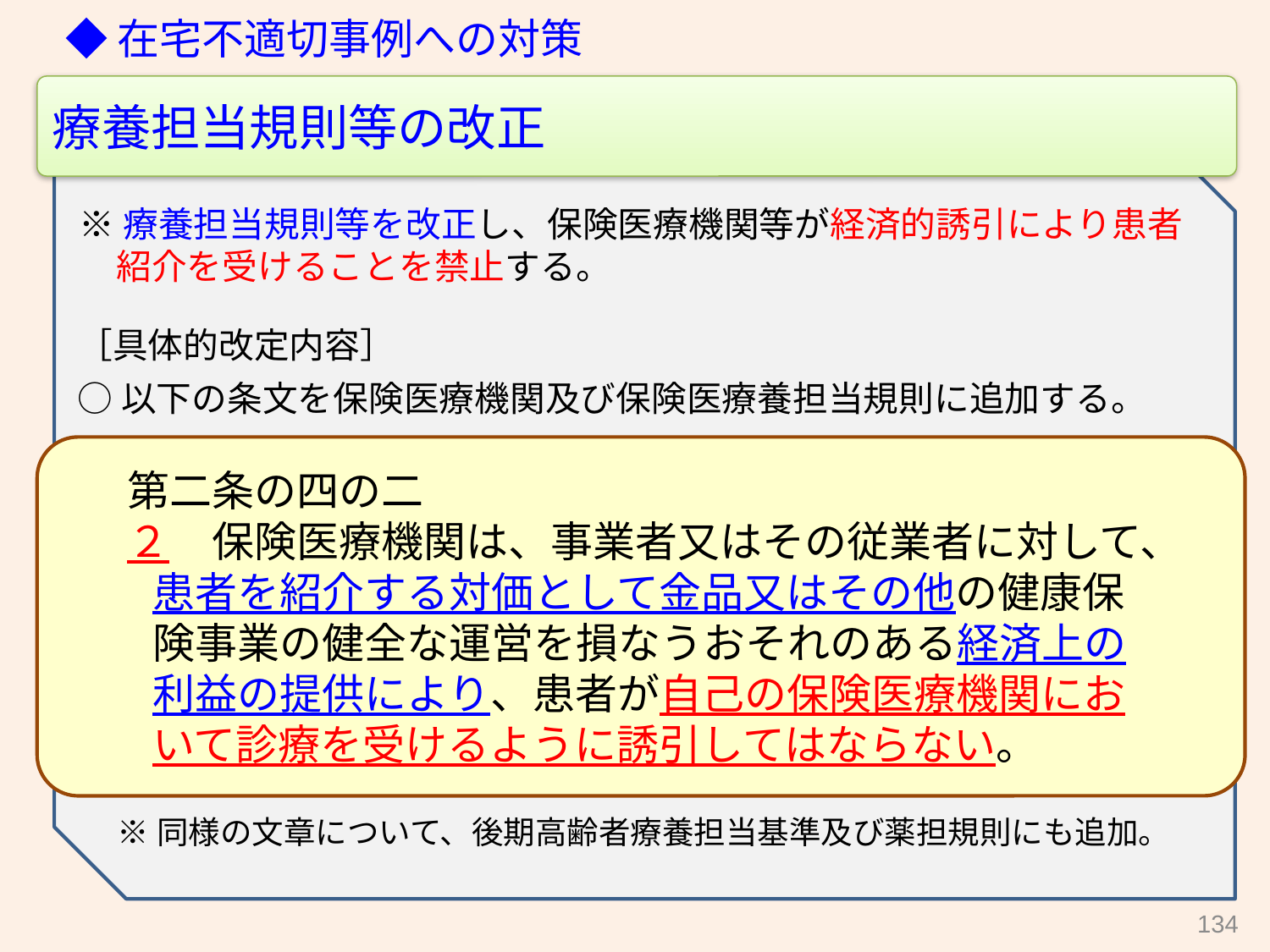

◆在宅不適切事例への対策
療養担当規則等の改正

※療養担当規則等を改正し、保険医療機関等が経済的誘引により患者紹介を受けることを禁止する。
［具体的改定内容］
○以下の条文を保険医療機関及び保険医療養担当規則に追加する。

第二条の四の二
２　保険医療機関は、事業者又はその従業者に対して、患者を紹介する対価として金品又はその他の健康保険事業の健全な運営を損なうおそれのある経済上の利益の提供により、患者が自己の保険医療機関において診療を受けるように誘引してはならない。
※同様の文章について、後期高齢者療養担当基準及び薬担規則にも追加。
134